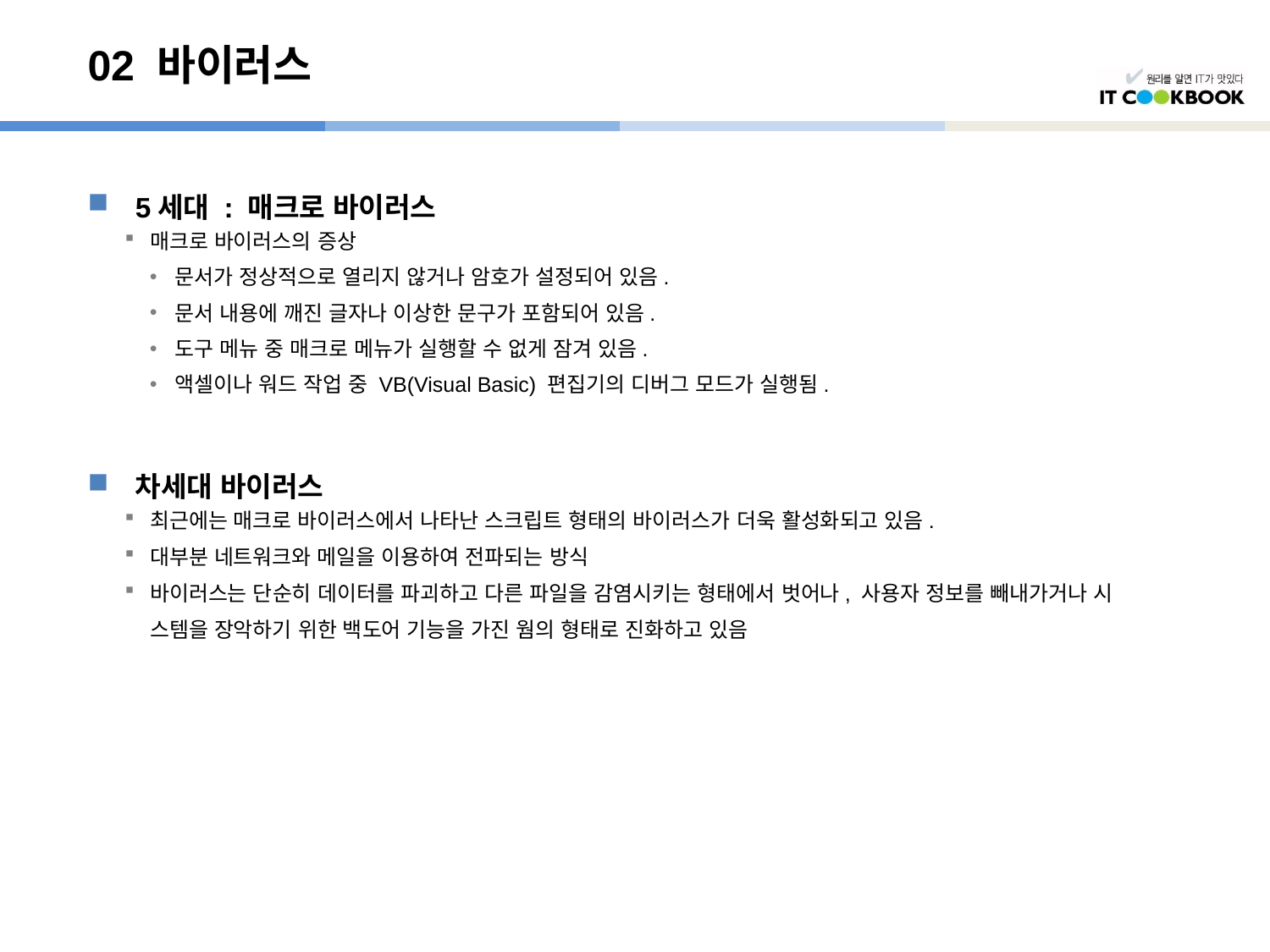

# 02 바이러스
5세대 : 매크로 바이러스
매크로 바이러스의 증상
문서가 정상적으로 열리지 않거나 암호가 설정되어 있음.
문서 내용에 깨진 글자나 이상한 문구가 포함되어 있음.
도구 메뉴 중 매크로 메뉴가 실행할 수 없게 잠겨 있음.
액셀이나 워드 작업 중 VB(Visual Basic) 편집기의 디버그 모드가 실행됨.

차세대 바이러스
최근에는 매크로 바이러스에서 나타난 스크립트 형태의 바이러스가 더욱 활성화되고 있음.
대부분 네트워크와 메일을 이용하여 전파되는 방식
바이러스는 단순히 데이터를 파괴하고 다른 파일을 감염시키는 형태에서 벗어나, 사용자 정보를 빼내가거나 시
	스템을 장악하기 위한 백도어 기능을 가진 웜의 형태로 진화하고 있음